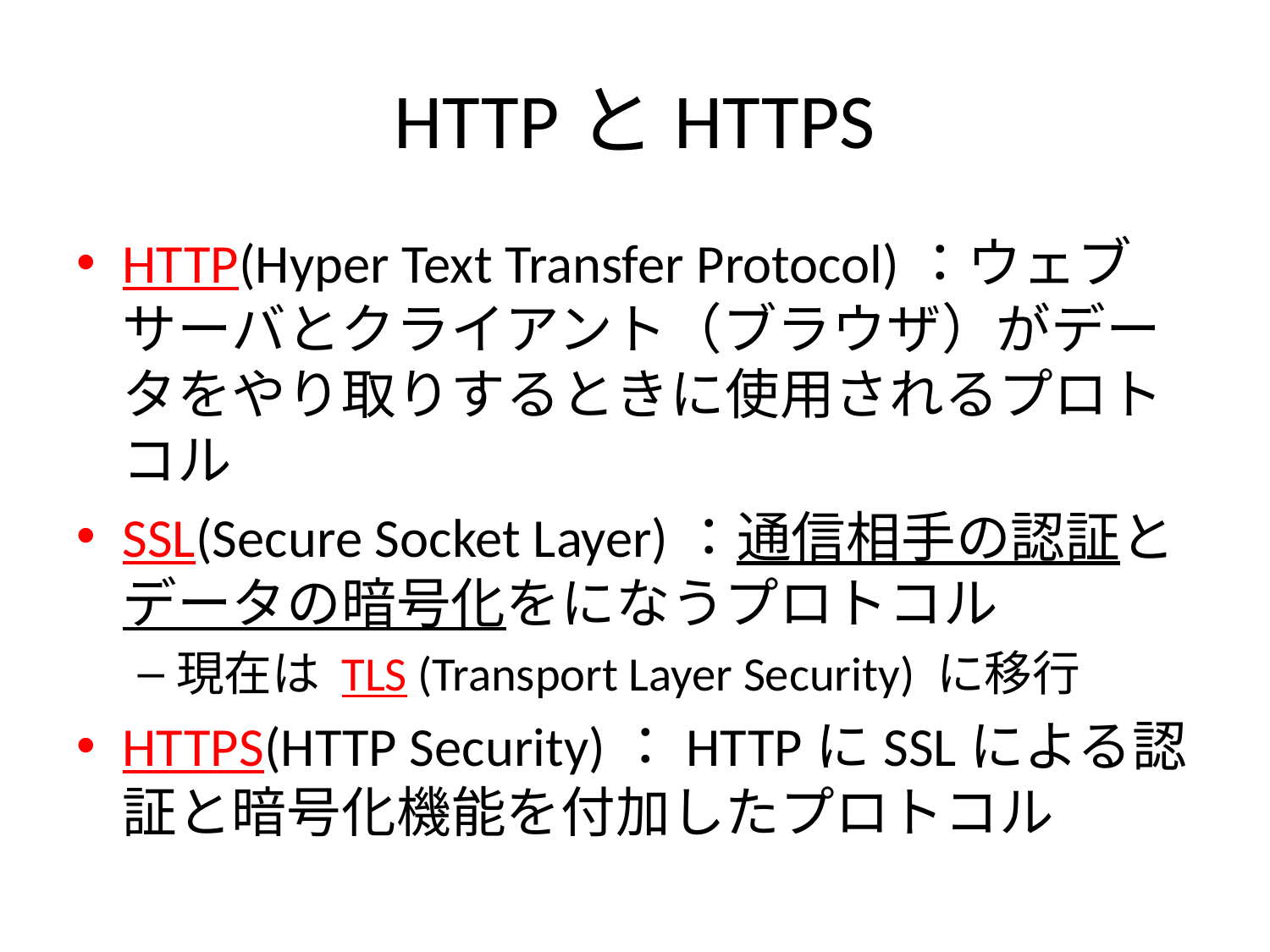

# HTTPとHTTPS
HTTP(Hyper Text Transfer Protocol)：ウェブサーバとクライアント（ブラウザ）がデータをやり取りするときに使用されるプロトコル
SSL(Secure Socket Layer)：通信相手の認証とデータの暗号化をになうプロトコル
現在は TLS (Transport Layer Security) に移行
HTTPS(HTTP Security)：HTTPにSSLによる認証と暗号化機能を付加したプロトコル